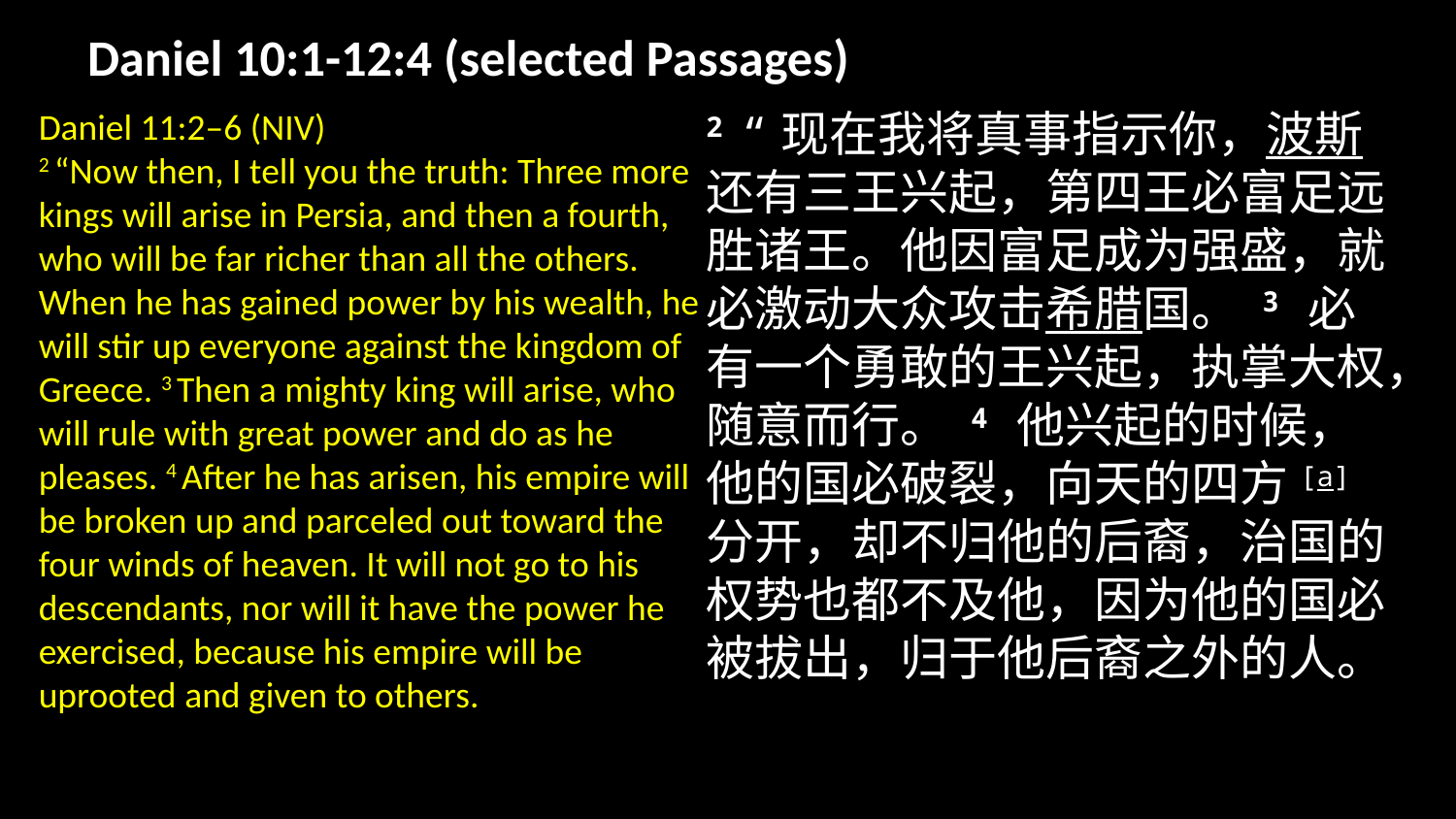

# Daniel 10:1-12:4 (selected Passages)
Daniel 11:2–6 (NIV)
2 “Now then, I tell you the truth: Three more kings will arise in Persia, and then a fourth, who will be far richer than all the others. When he has gained power by his wealth, he will stir up everyone against the kingdom of Greece. 3 Then a mighty king will arise, who will rule with great power and do as he pleases. 4 After he has arisen, his empire will be broken up and parceled out toward the four winds of heaven. It will not go to his descendants, nor will it have the power he exercised, because his empire will be uprooted and given to others.
2 “现在我将真事指示你，波斯还有三王兴起，第四王必富足远胜诸王。他因富足成为强盛，就必激动大众攻击希腊国。 3 必有一个勇敢的王兴起，执掌大权，随意而行。 4 他兴起的时候，他的国必破裂，向天的四方[a]分开，却不归他的后裔，治国的权势也都不及他，因为他的国必被拔出，归于他后裔之外的人。